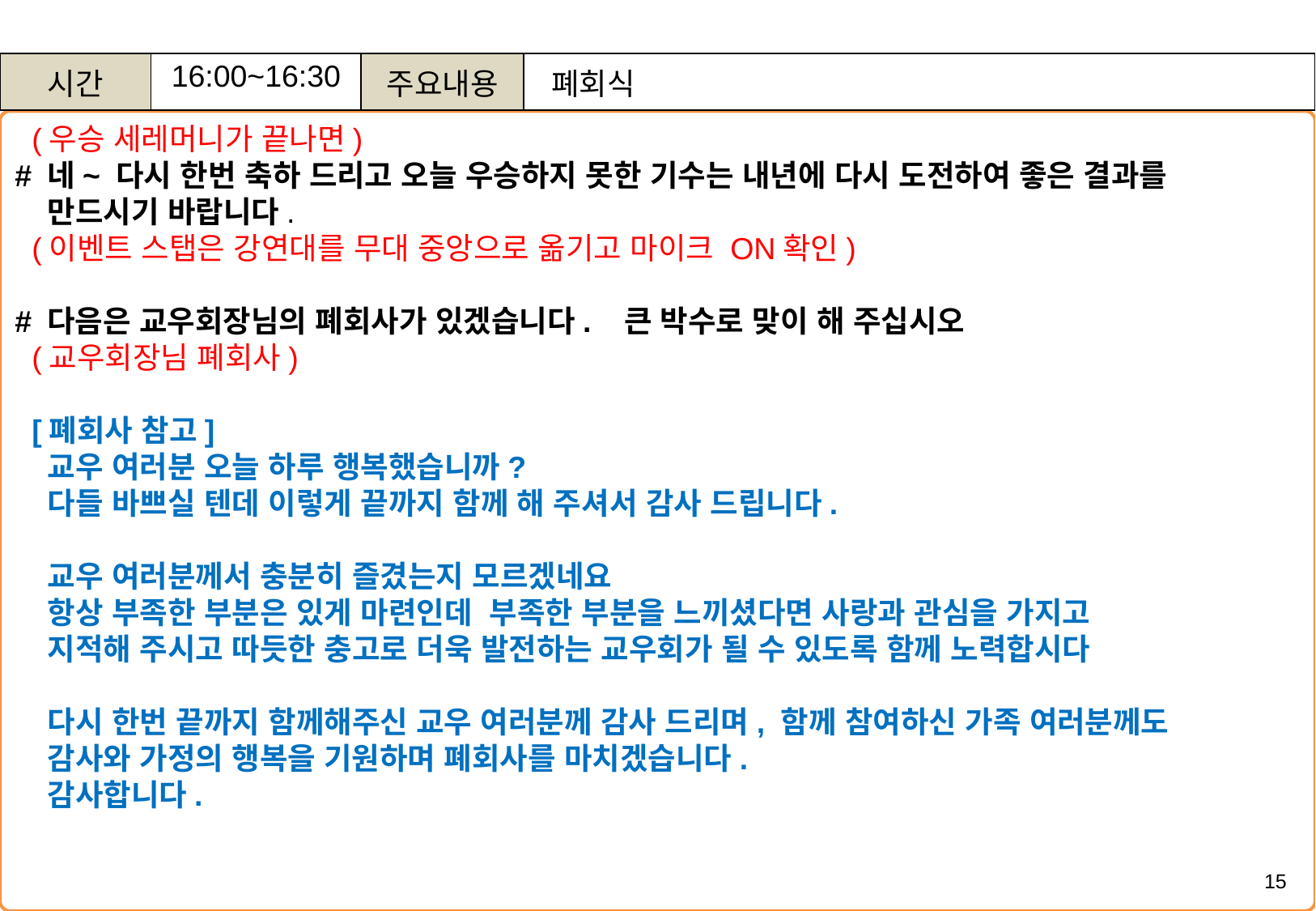

| 시간 | 16:00~16:30 | 주요내용 | 폐회식 |
| --- | --- | --- | --- |
  (우승 세레머니가 끝나면)
# 네~ 다시 한번 축하 드리고 오늘 우승하지 못한 기수는 내년에 다시 도전하여 좋은 결과를
   만드시기 바랍니다.
  (이벤트 스탭은 강연대를 무대 중앙으로 옮기고 마이크 ON확인)

# 다음은 교우회장님의 폐회사가 있겠습니다.   큰 박수로 맞이 해 주십시오
  (교우회장님 폐회사)

  [폐회사 참고]
   교우 여러분 오늘 하루 행복했습니까?
   다들 바쁘실 텐데 이렇게 끝까지 함께 해 주셔서 감사 드립니다.

   교우 여러분께서 충분히 즐겼는지 모르겠네요
   항상 부족한 부분은 있게 마련인데  부족한 부분을 느끼셨다면 사랑과 관심을 가지고
   지적해 주시고 따듯한 충고로 더욱 발전하는 교우회가 될 수 있도록 함께 노력합시다

   다시 한번 끝까지 함께해주신 교우 여러분께 감사 드리며, 함께 참여하신 가족 여러분께도
   감사와 가정의 행복을 기원하며 폐회사를 마치겠습니다.
   감사합니다.

15